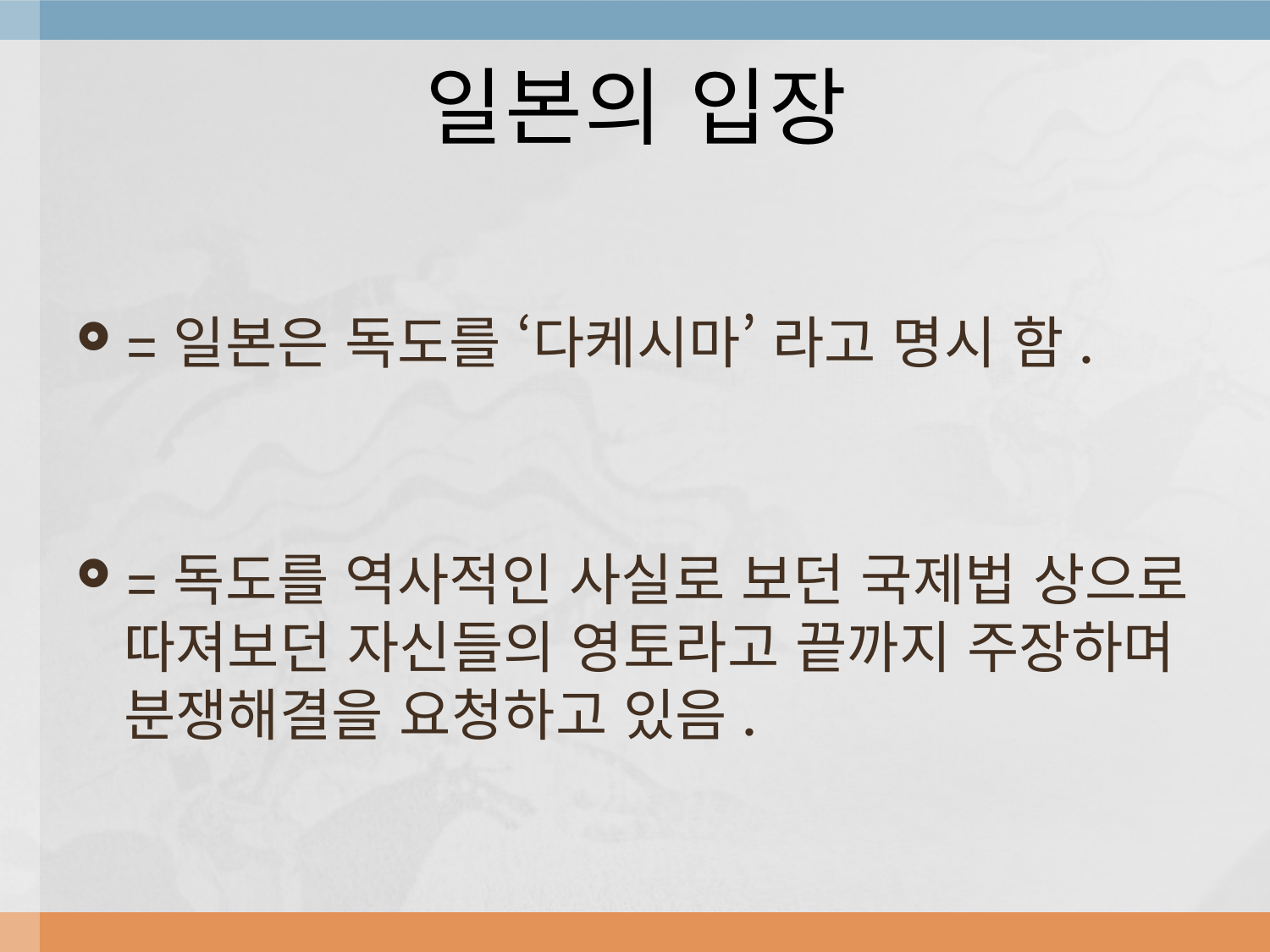

# 일본의 입장

=일본은 독도를 ‘다케시마’ 라고 명시 함.

=독도를 역사적인 사실로 보던 국제법 상으로 따져보던 자신들의 영토라고 끝까지 주장하며 분쟁해결을 요청하고 있음.